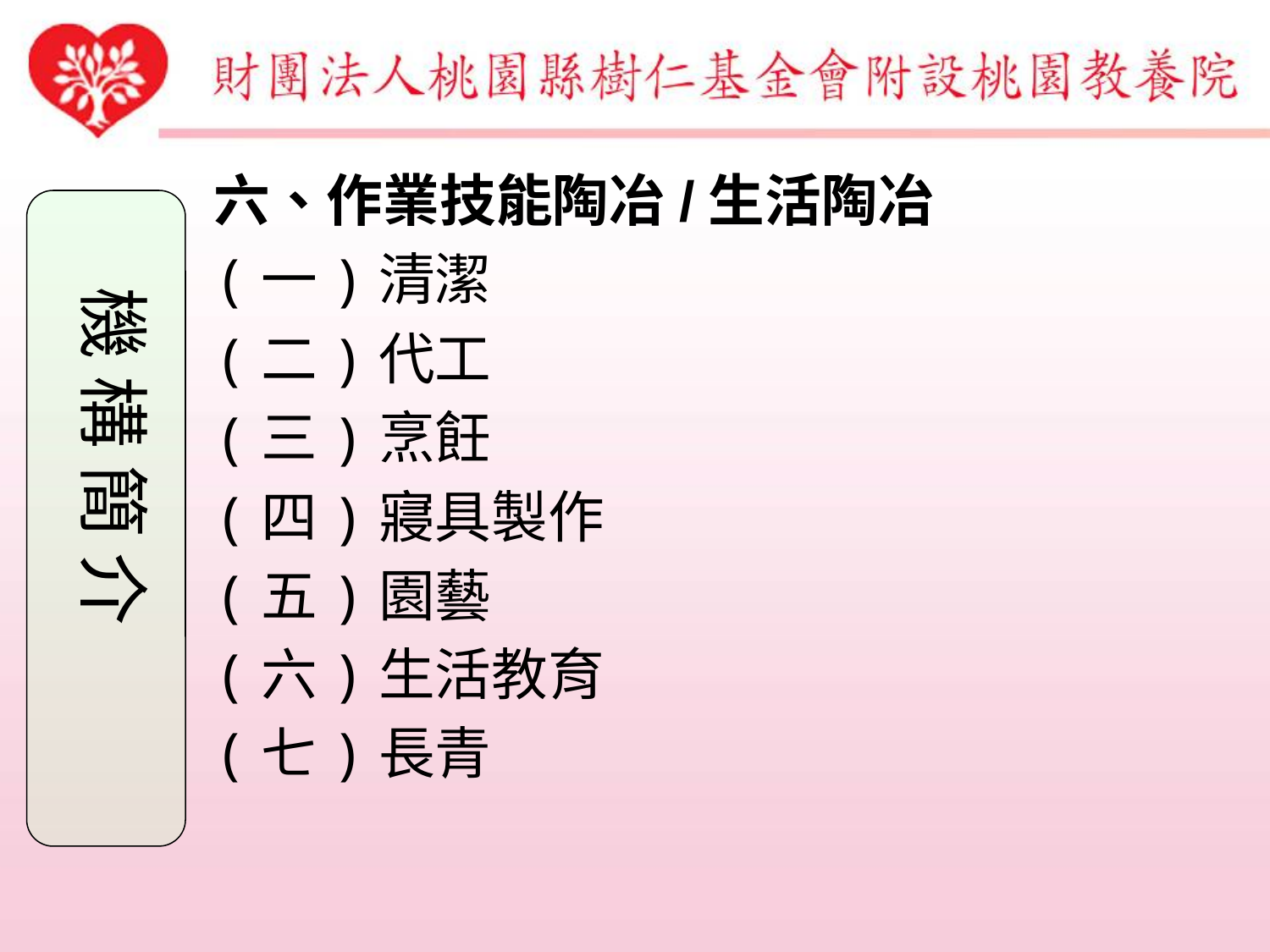

六、作業技能陶冶/生活陶冶
(一)清潔
(二)代工
(三)烹飪
(四)寢具製作
(五)園藝
(六)生活教育
(七)長青

機 構 簡 介